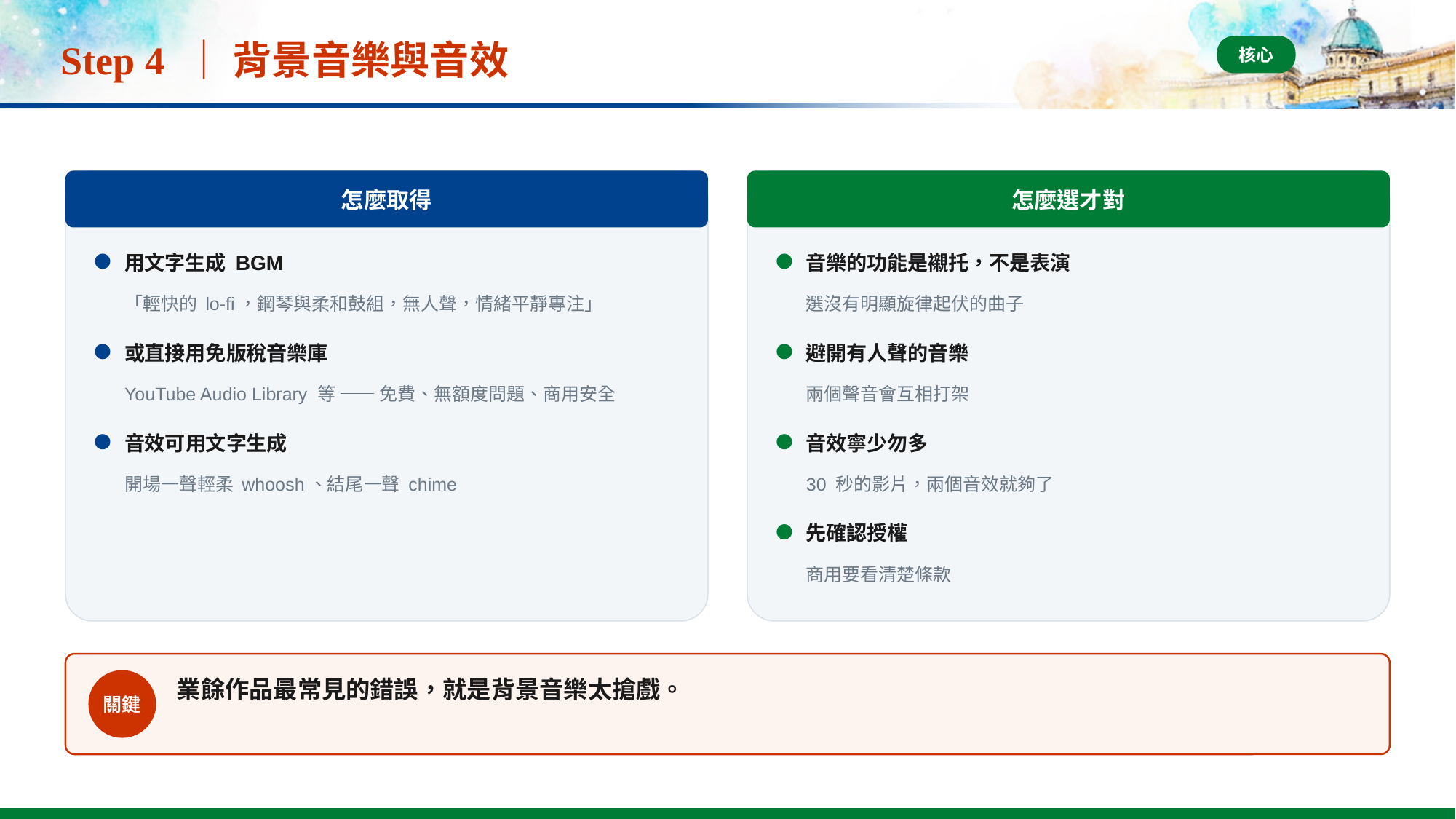

# Step 4 ｜ 背景音樂與音效
核心

怎麼取得

怎麼選才對
用文字生成 BGM
音樂的功能是襯托，不是表演

「輕快的 lo-fi，鋼琴與柔和鼓組，無人聲，情緒平靜專注」
選沒有明顯旋律起伏的曲子
或直接用免版稅音樂庫
避開有人聲的音樂

YouTube Audio Library 等 —— 免費、無額度問題、商用安全
兩個聲音會互相打架
音效可用文字生成
音效寧少勿多

開場一聲輕柔 whoosh、結尾一聲 chime
30 秒的影片，兩個音效就夠了
先確認授權

商用要看清楚條款

業餘作品最常見的錯誤，就是背景音樂太搶戲。
關鍵